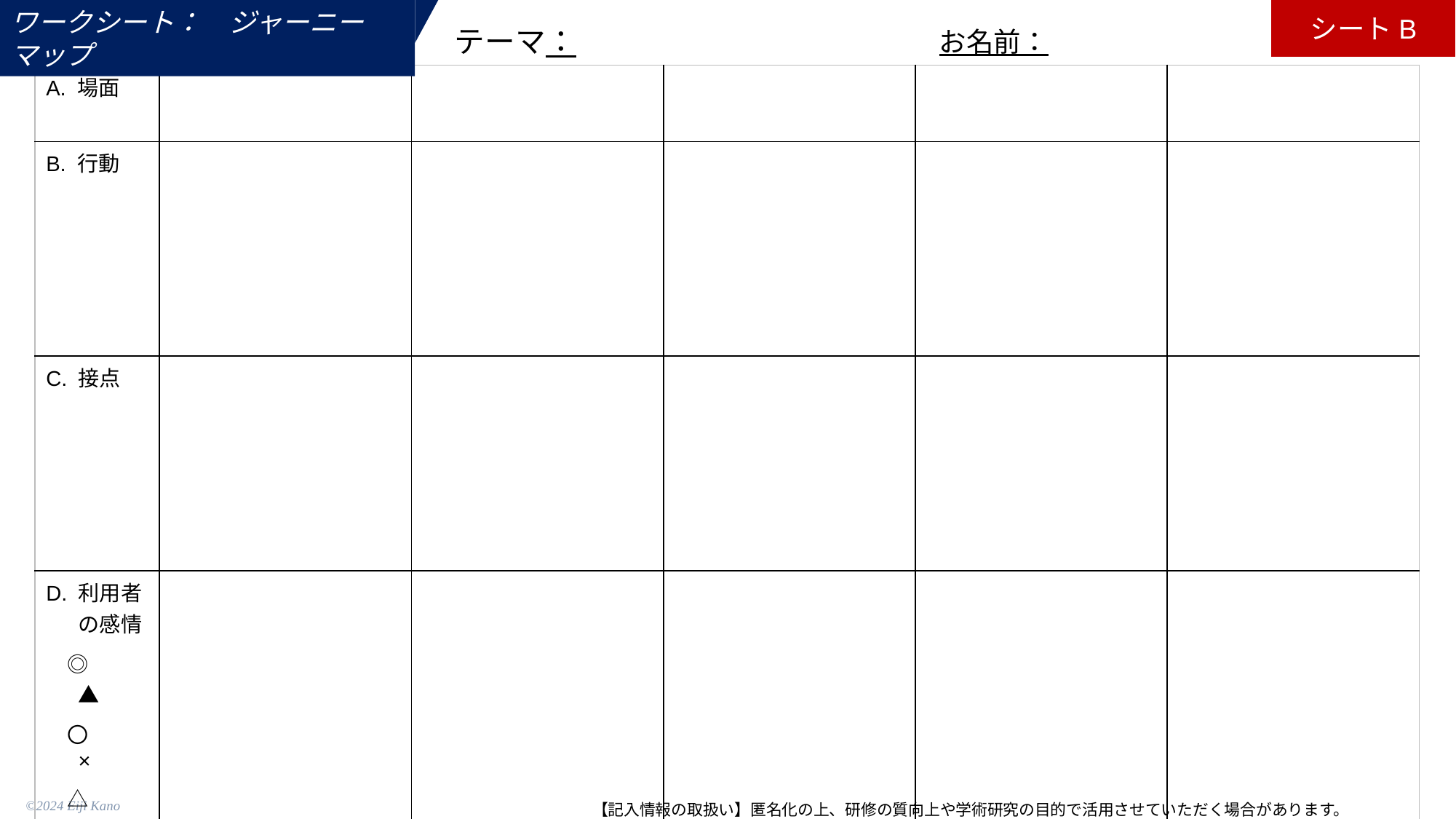

ワークシート：　ジャーニーマップ

シートB
テーマ：
お名前：
| A. 場面 |  |  |  |  |  |
| --- | --- | --- | --- | --- | --- |
| B. 行動 |  |  |  |  |  |
| C. 接点 |  |  |  |  |  |
| D. 利用者の感情 　◎　　▲ 　〇　　× 　△　　💀 |  |  |  |  |  |
【記入情報の取扱い】匿名化の上、研修の質向上や学術研究の目的で活用させていただく場合があります。